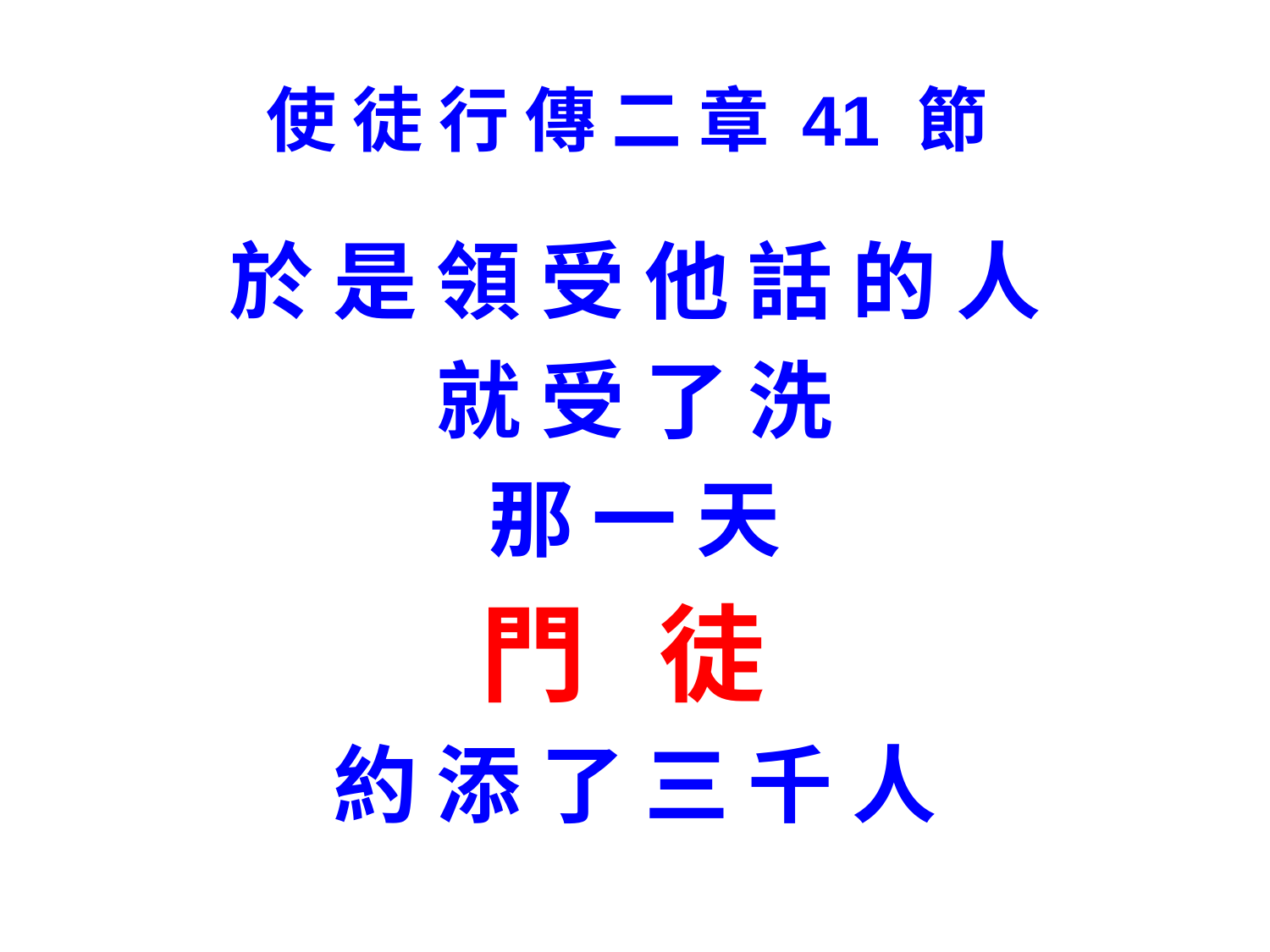

# 使 徒 行 傳 二 章 41 節
於 是 領 受 他 話 的 人
就 受 了 洗
那 一 天
門   徒
約 添 了 三 千 人